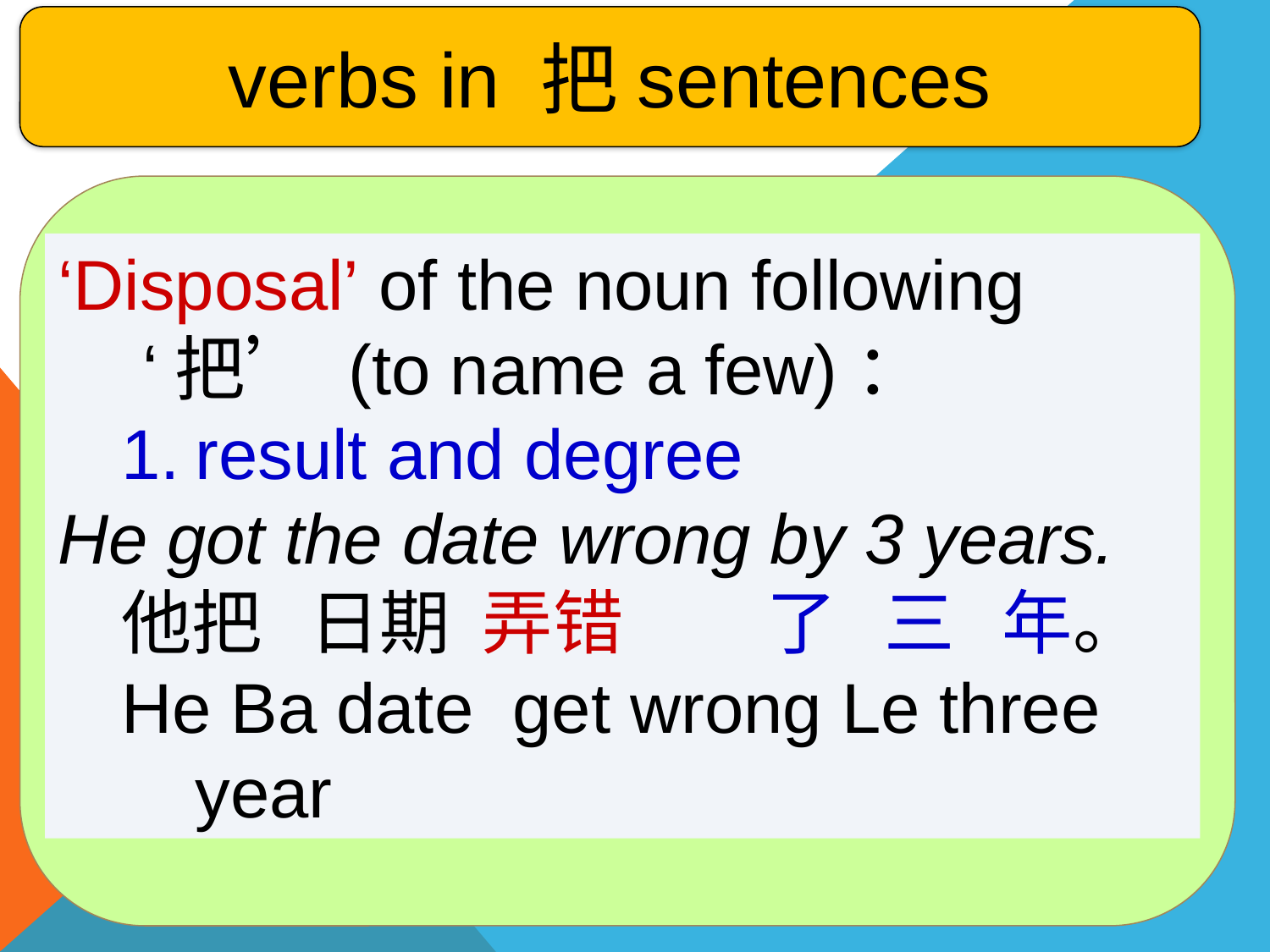

verbs in 把sentences

‘Disposal’ of the noun following ‘把’ (to name a few)：
result and degree
He got the date wrong by 3 years.
他把   日期  弄错         了   三   年。
He Ba date  get wrong Le three year